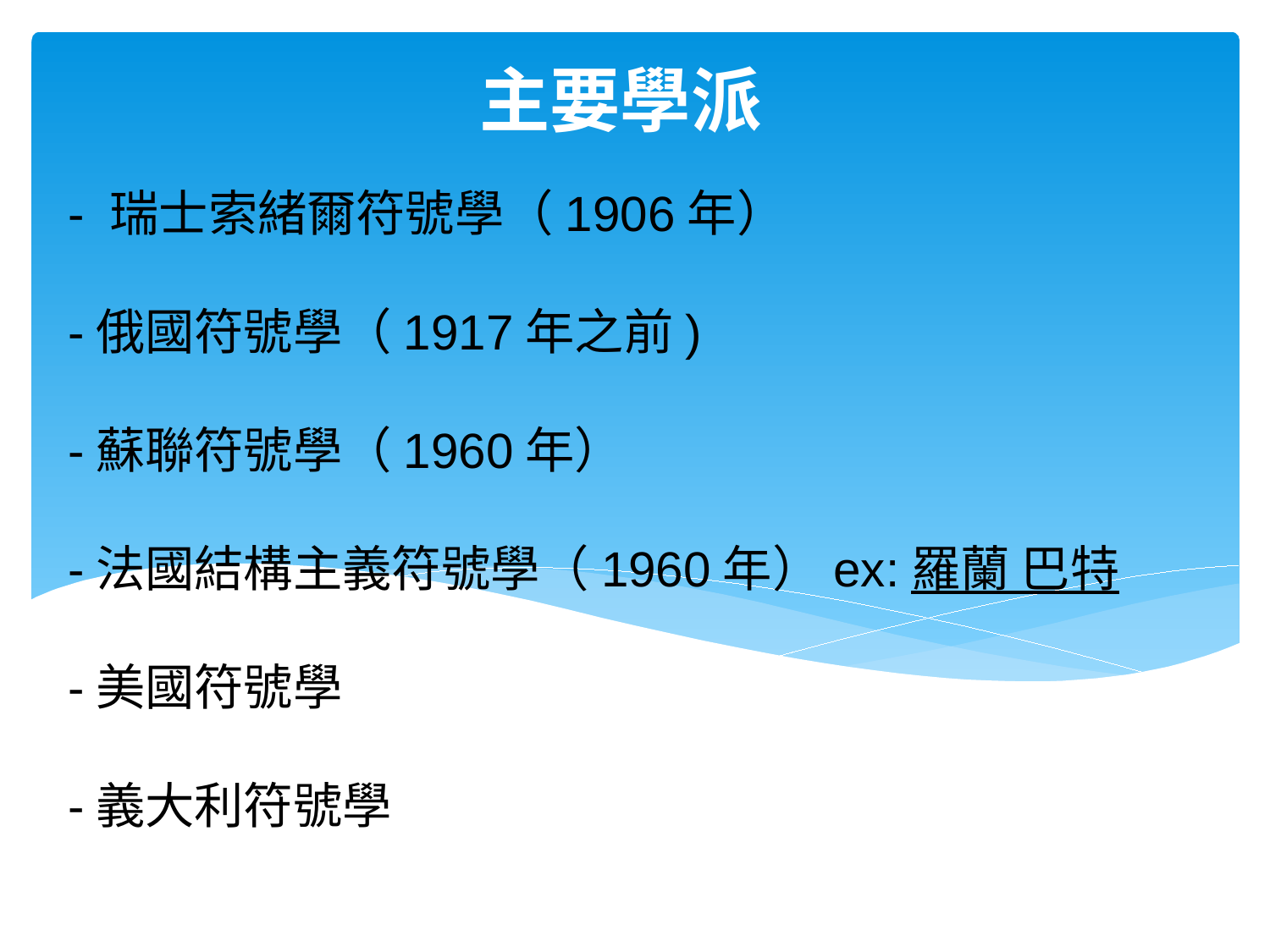

主要學派

# - 瑞士索緒爾符號學（1906年） -俄國符號學（1917年之前) -蘇聯符號學（1960年） -法國結構主義符號學（1960年）ex:羅蘭 巴特 -美國符號學 -義大利符號學